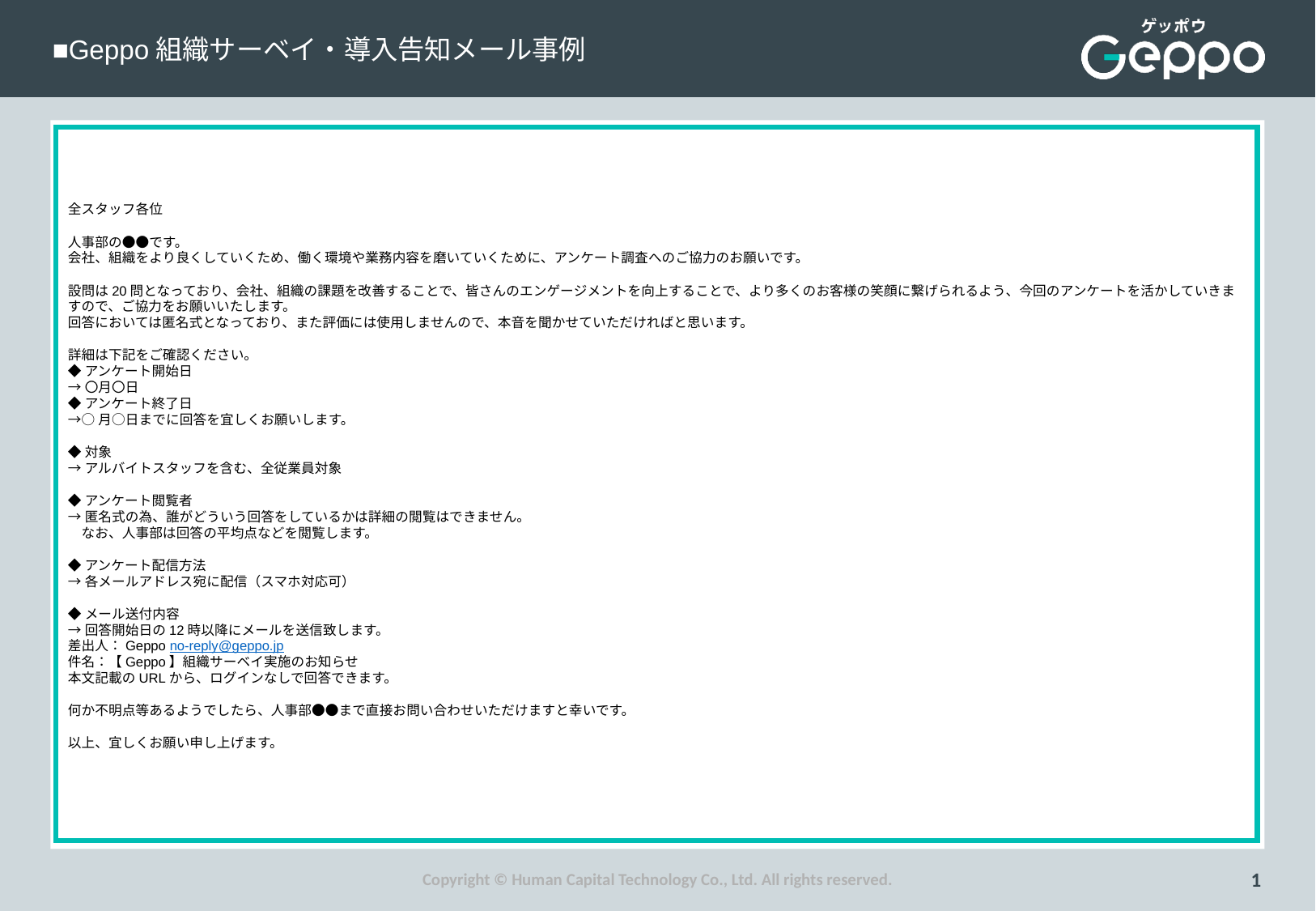

■Geppo組織サーベイ・導入告知メール事例
全スタッフ各位

人事部の●●です。
会社、組織をより良くしていくため、働く環境や業務内容を磨いていくために、アンケート調査へのご協力のお願いです。

設問は20問となっており、会社、組織の課題を改善することで、皆さんのエンゲージメントを向上することで、より多くのお客様の笑顔に繋げられるよう、今回のアンケートを活かしていきますので、ご協力をお願いいたします。
回答においては匿名式となっており、また評価には使用しませんので、本音を聞かせていただければと思います。

詳細は下記をご確認ください。
◆アンケート開始日
→〇月〇日
◆アンケート終了日
→○月○日までに回答を宜しくお願いします。

◆対象
→アルバイトスタッフを含む、全従業員対象

◆アンケート閲覧者
→匿名式の為、誰がどういう回答をしているかは詳細の閲覧はできません。
　なお、人事部は回答の平均点などを閲覧します。

◆アンケート配信方法
→各メールアドレス宛に配信（スマホ対応可）

◆メール送付内容
→回答開始日の12時以降にメールを送信致します。
差出人：Geppo no-reply@geppo.jp
件名：【Geppo】組織サーベイ実施のお知らせ
本文記載のURLから、ログインなしで回答できます。

何か不明点等あるようでしたら、人事部●●まで直接お問い合わせいただけますと幸いです。

以上、宜しくお願い申し上げます。

Copyright © Human Capital Technology Co., Ltd. All rights reserved.
1